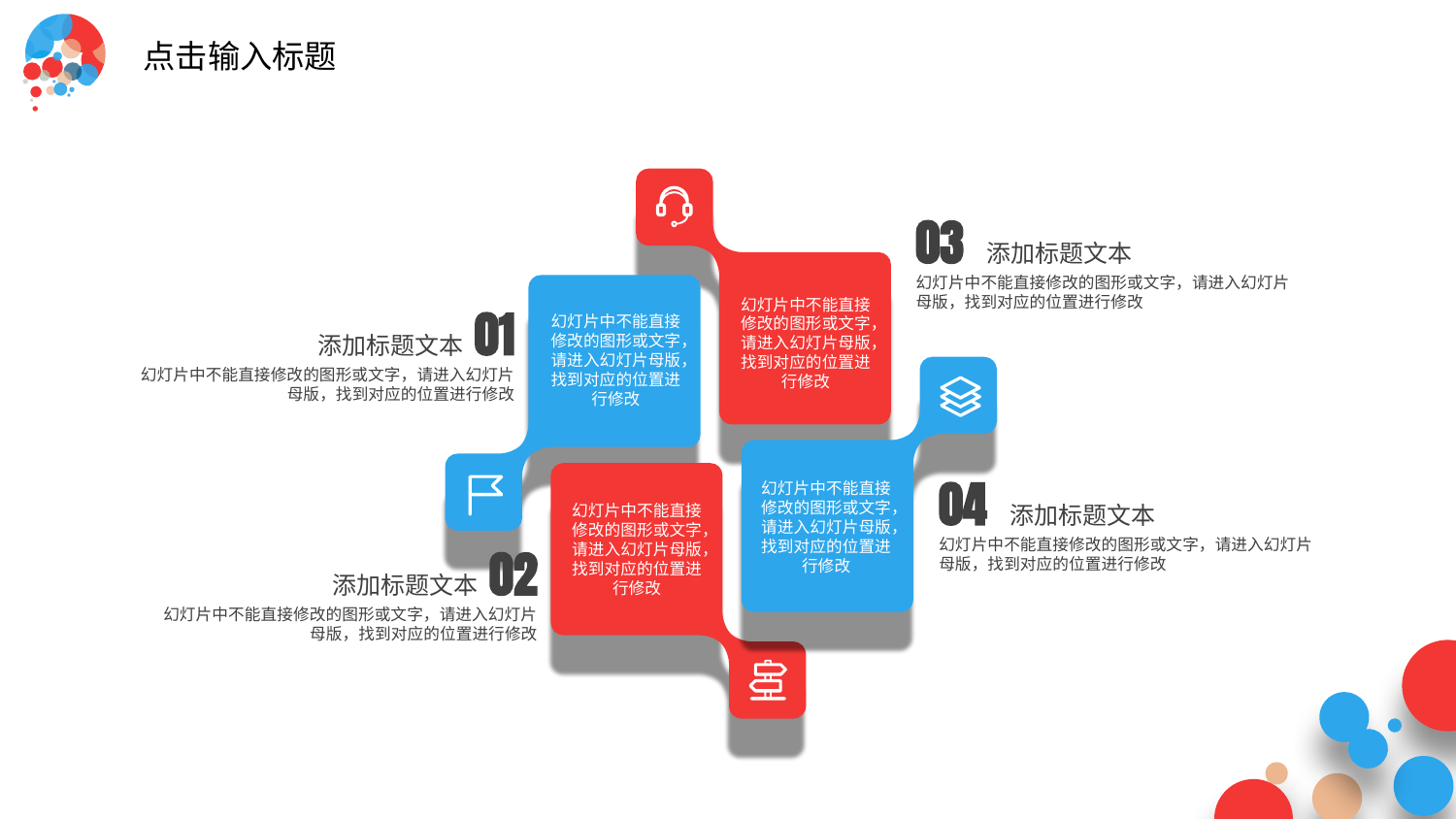

点击输入标题

03 添加标题文本
幻灯片中不能直接修改的图形或文字，请进入幻灯片母版，找到对应的位置进行修改

幻灯片中不能直接修改的图形或文字，请进入幻灯片母版，找到对应的位置进行修改
添加标题文本 01
幻灯片中不能直接修改的图形或文字，请进入幻灯片母版，找到对应的位置进行修改
幻灯片中不能直接修改的图形或文字，请进入幻灯片母版，找到对应的位置进行修改

04 添加标题文本
幻灯片中不能直接修改的图形或文字，请进入幻灯片母版，找到对应的位置进行修改
幻灯片中不能直接修改的图形或文字，请进入幻灯片母版，找到对应的位置进行修改
幻灯片中不能直接修改的图形或文字，请进入幻灯片母版，找到对应的位置进行修改
添加标题文本 02
幻灯片中不能直接修改的图形或文字，请进入幻灯片母版，找到对应的位置进行修改